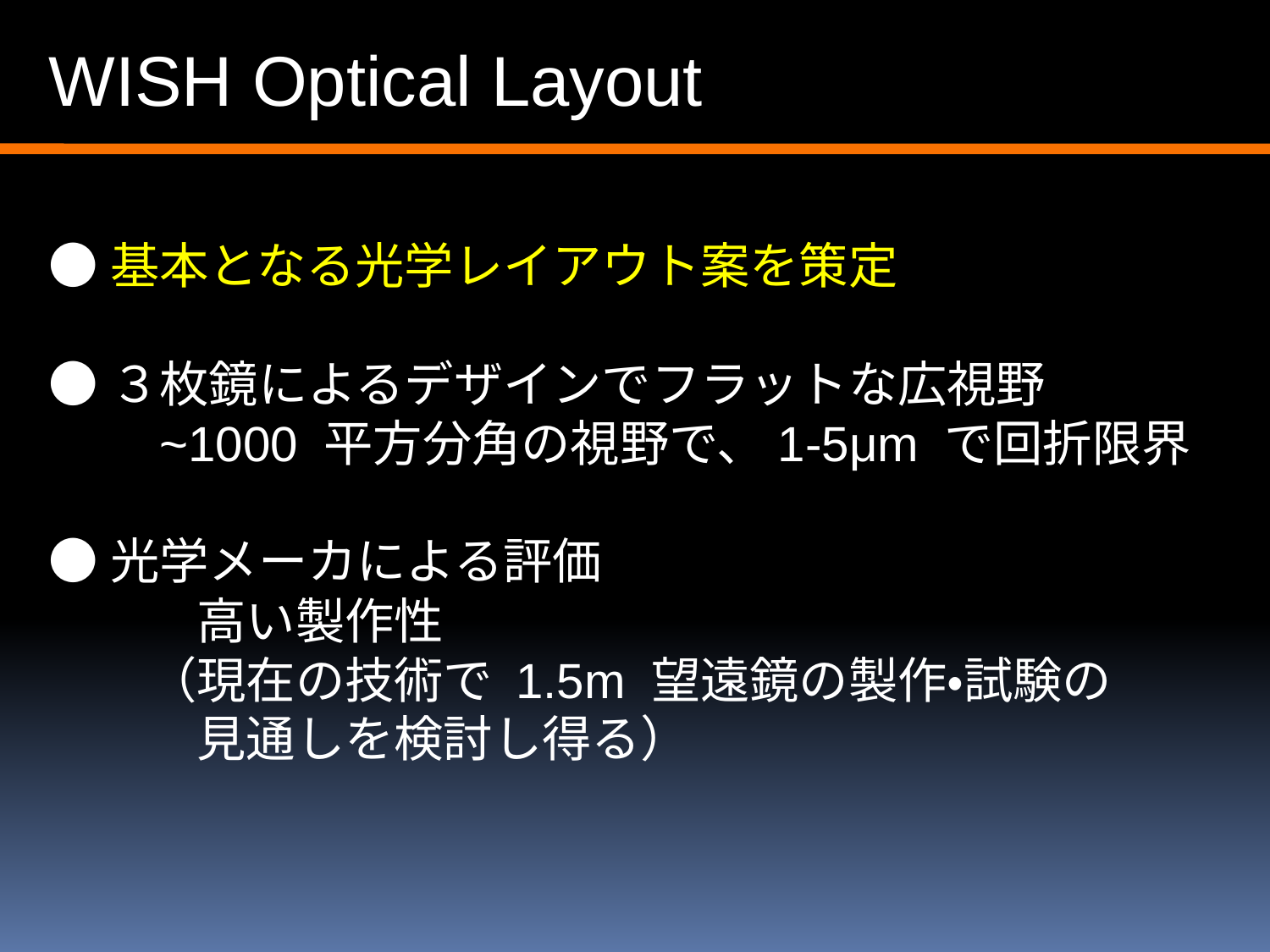

WISH Optical Layout
●基本となる光学レイアウト案を策定

●３枚鏡によるデザインでフラットな広視野
　　~1000 平方分角の視野で、1-5μm で回折限界

●光学メーカによる評価
　　　高い製作性
　　（現在の技術で 1.5m 望遠鏡の製作・試験の
　　　見通しを検討し得る）